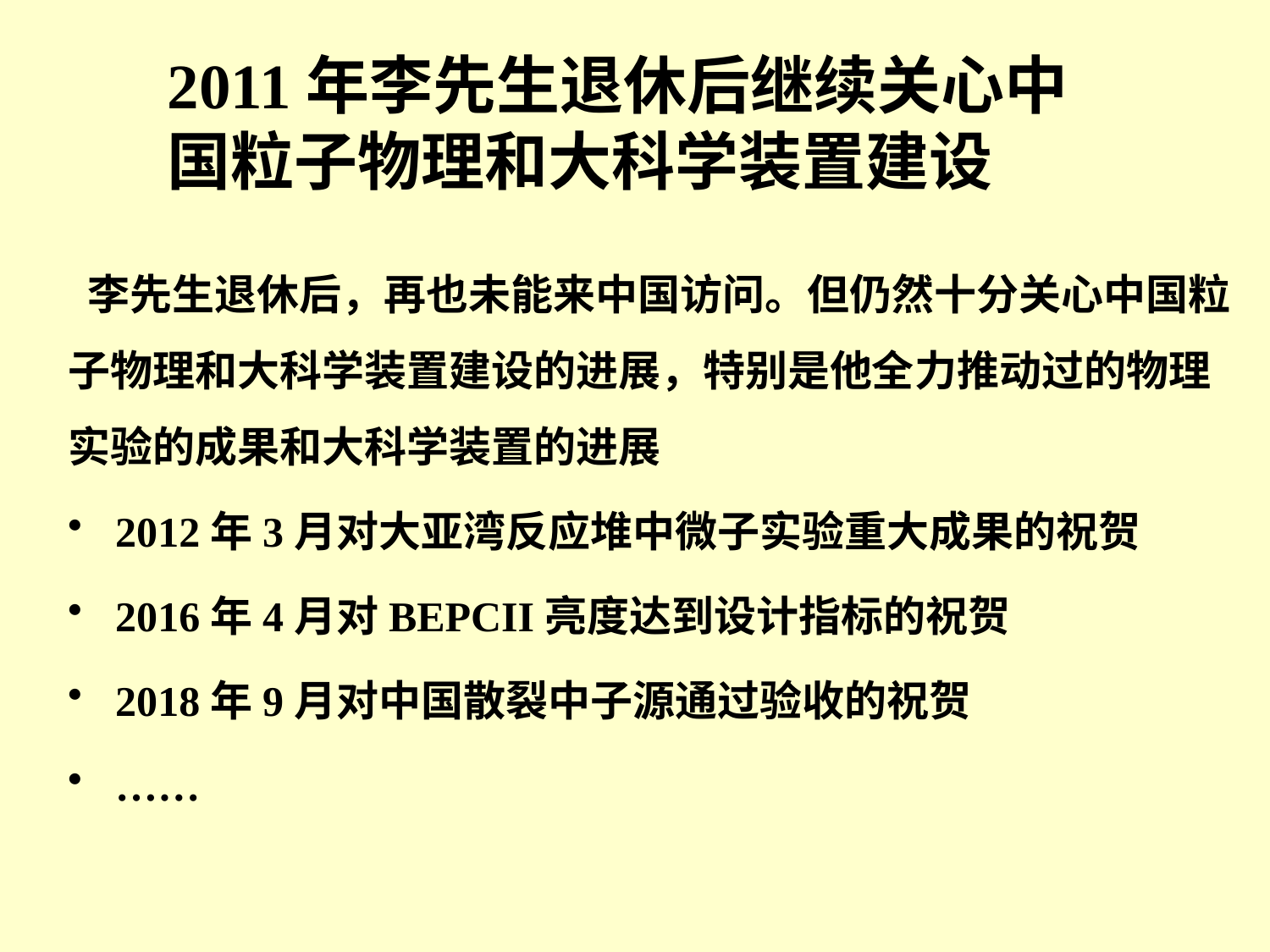

# 2011年李先⽣退休后继续关心中国粒子物理和大科学装置建设
 李先生退休后，再也未能来中国访问。但仍然十分关心中国粒子物理和大科学装置建设的进展，特别是他全力推动过的物理实验的成果和大科学装置的进展
2012年3月对大亚湾反应堆中微子实验重大成果的祝贺
2016年4月对BEPCII亮度达到设计指标的祝贺
2018年9月对中国散裂中子源通过验收的祝贺
……